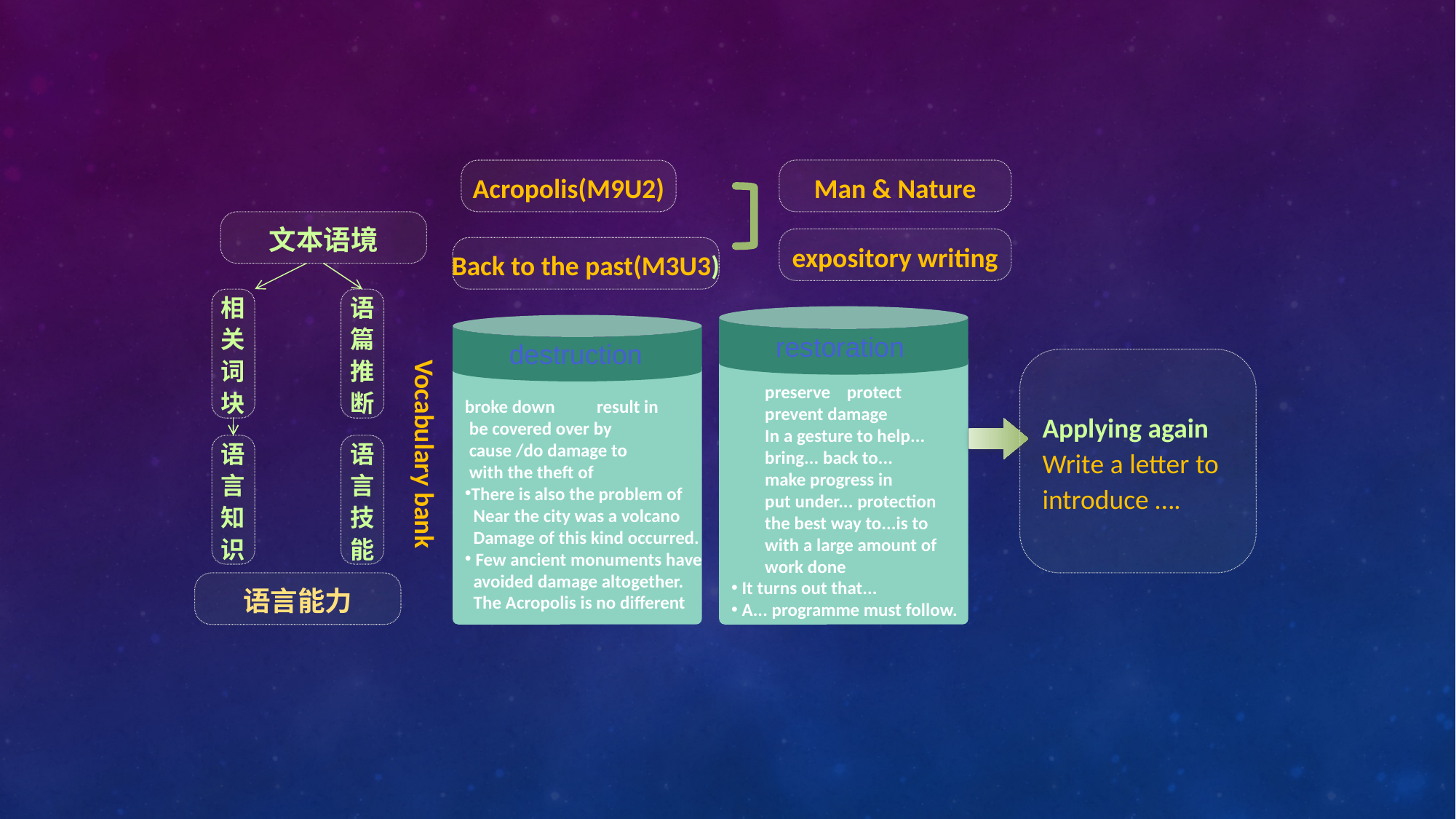

Acropolis(M9U2)
Back to the past(M3U3)
Man & Nature

expository writing
文本语境
相
关
词
块
语
篇
推
断
      restoration

        preserve    protect
        prevent damage
        In a gesture to help...
        bring... back to...
        make progress in
        put under... protection
        the best way to...is to
        with a large amount of
        work done
 It turns out that...
 A... programme must follow.
      destruction

broke down          result in
 be covered over by
 cause /do damage to
 with the theft of
There is also the problem of
  Near the city was a volcano
  Damage of this kind occurred.
 Few ancient monuments have
  avoided damage altogether.
  The Acropolis is no different
Applying again
Write a letter to
introduce ….
Vocabulary bank

语
言
知
识
语
言
技
能
语言能力